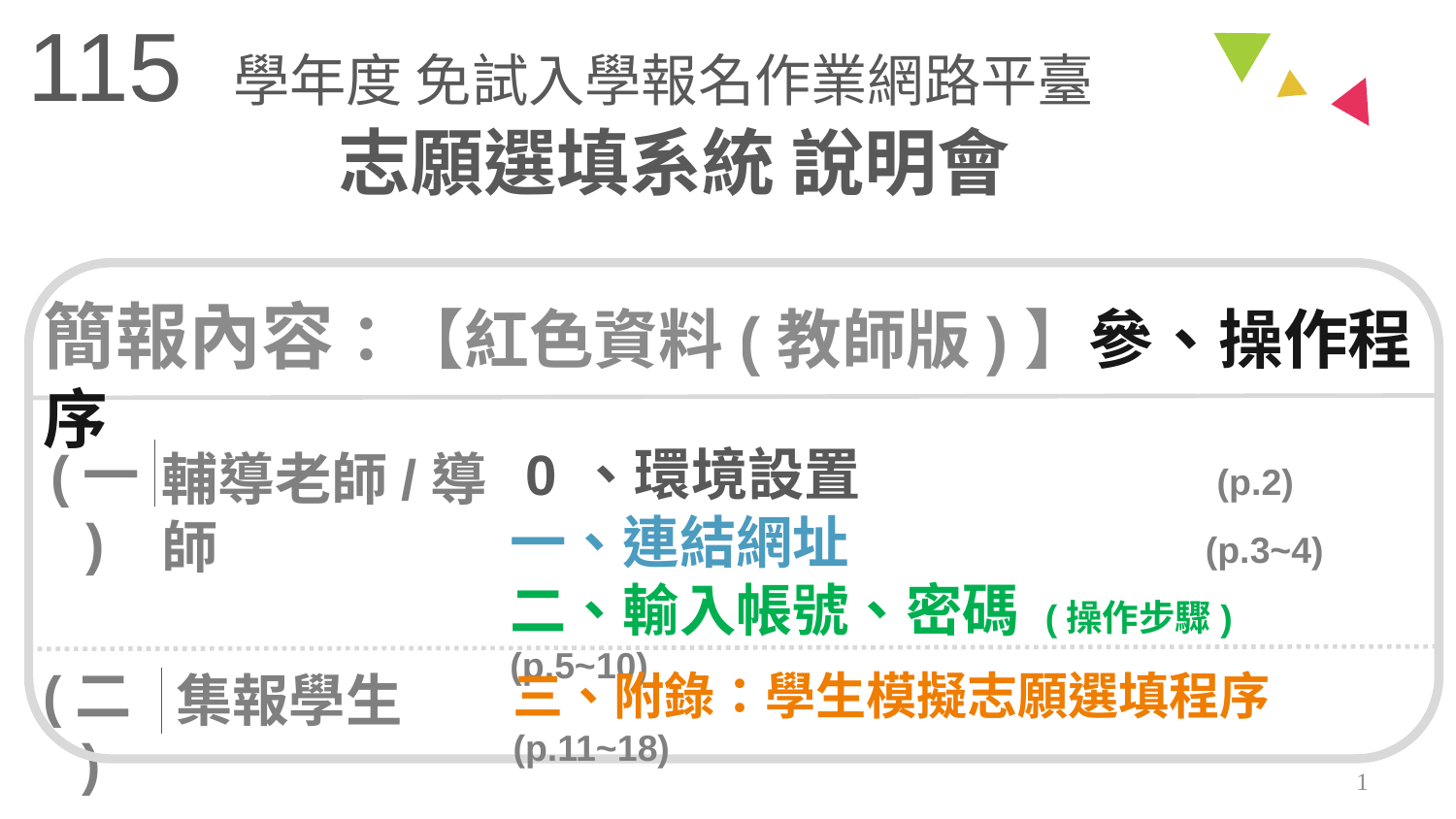

115 學年度 免試入學報名作業網路平臺
                  志願選填系統 說明會

簡報內容：【紅色資料(教師版)】參、操作程序
 0 、環境設置                           (p.2)
一、連結網址                           (p.3~4)
二、輸入帳號、密碼 (操作步驟)      (p.5~10)
(一)
輔導老師/導師
(二)
三、附錄：學生模擬志願選填程序(p.11~18)
集報學生
1